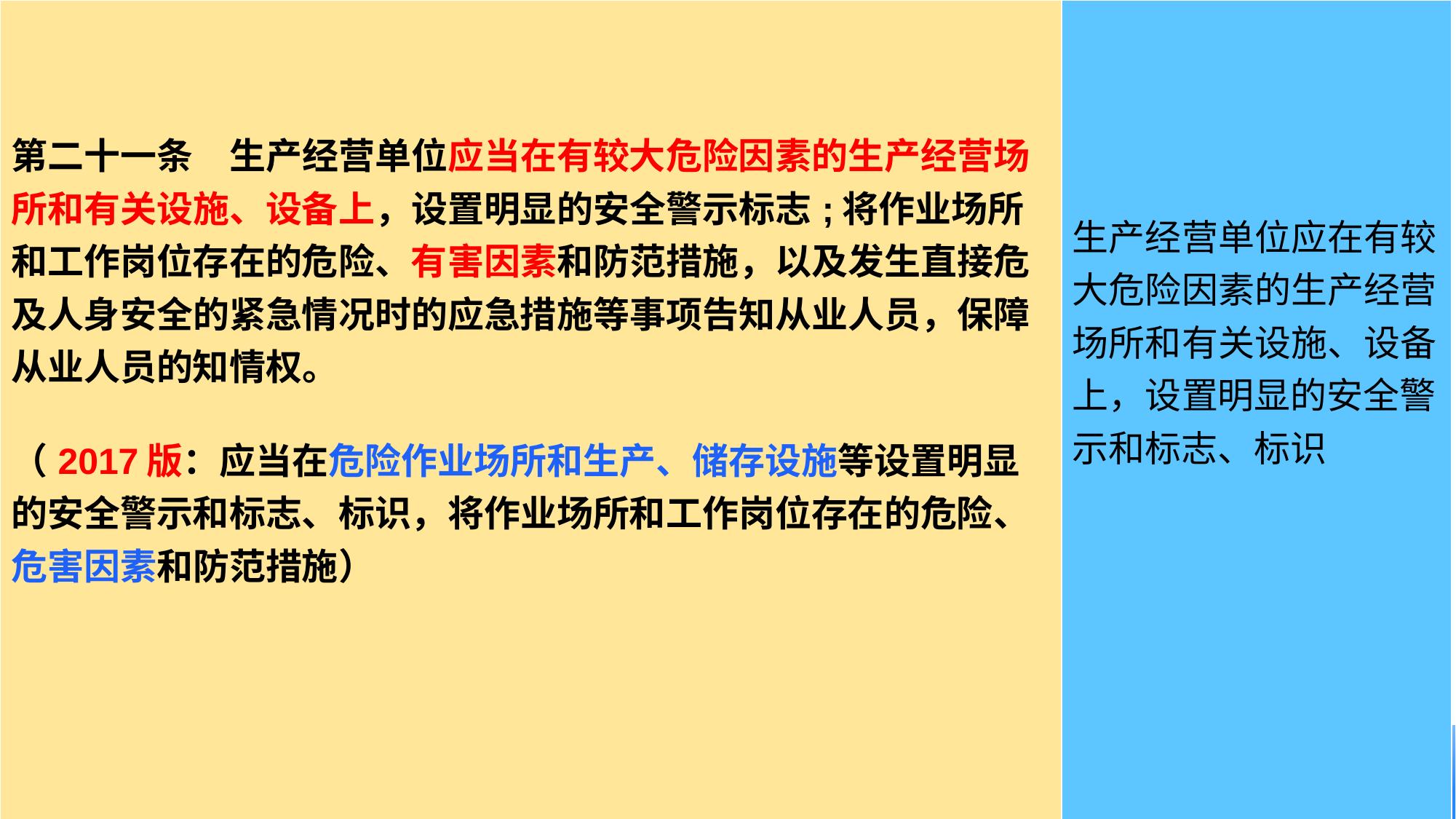

| 第二十一条　生产经营单位应当在有较大危险因素的生产经营场所和有关设施、设备上，设置明显的安全警示标志;将作业场所和工作岗位存在的危险、有害因素和防范措施，以及发生直接危及人身安全的紧急情况时的应急措施等事项告知从业人员，保障从业人员的知情权。 （2017版：应当在危险作业场所和生产、储存设施等设置明显的安全警示和标志、标识，将作业场所和工作岗位存在的危险、危害因素和防范措施） | 生产经营单位应在有较大危险因素的生产经营场所和有关设施、设备上，设置明显的安全警示和标志、标识 |
| --- | --- |
#